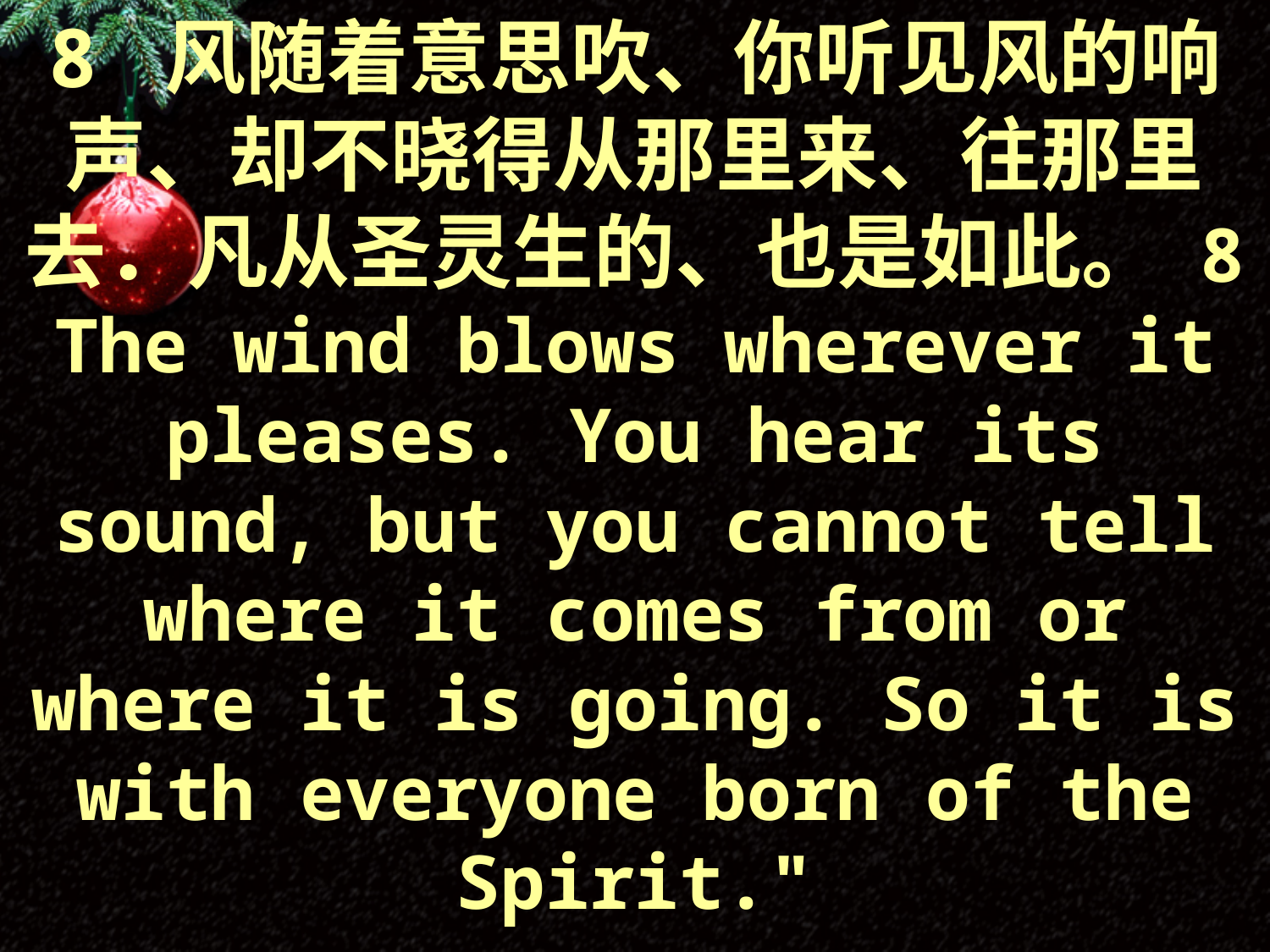

8 风随着意思吹、你听见风的响声、却不晓得从那里来、往那里去．凡从圣灵生的、也是如此。 8 The wind blows wherever it pleases. You hear its sound, but you cannot tell where it comes from or where it is going. So it is with everyone born of the Spirit."